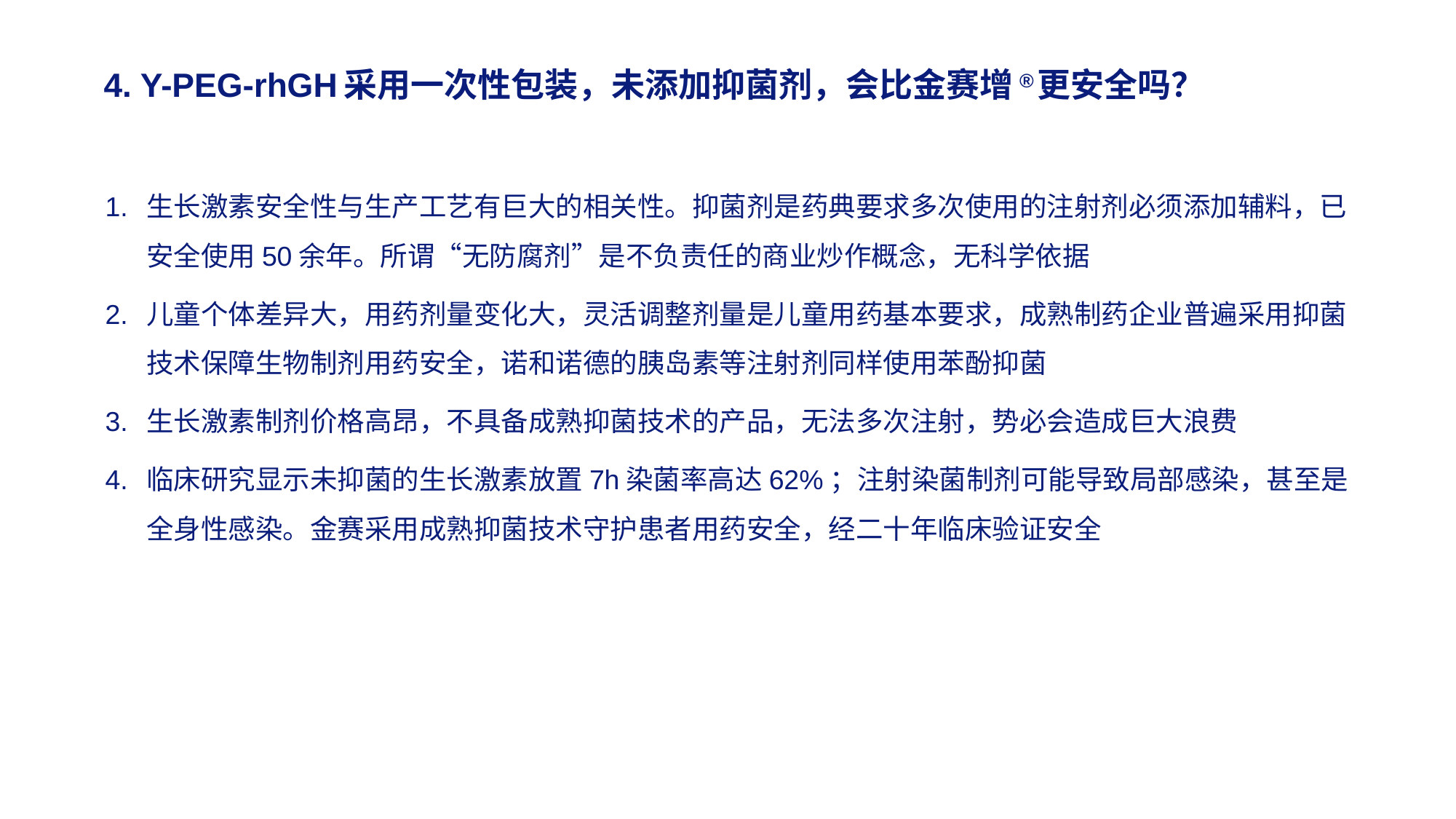

4. Y-PEG-rhGH采用一次性包装，未添加抑菌剂，会比金赛增®更安全吗？
生长激素安全性与生产工艺有巨大的相关性。抑菌剂是药典要求多次使用的注射剂必须添加辅料，已安全使用50余年。所谓“无防腐剂”是不负责任的商业炒作概念，无科学依据
儿童个体差异大，用药剂量变化大，灵活调整剂量是儿童用药基本要求，成熟制药企业普遍采用抑菌技术保障生物制剂用药安全，诺和诺德的胰岛素等注射剂同样使用苯酚抑菌
生长激素制剂价格高昂，不具备成熟抑菌技术的产品，无法多次注射，势必会造成巨大浪费
临床研究显示未抑菌的生长激素放置7h染菌率高达62%；注射染菌制剂可能导致局部感染，甚至是全身性感染。金赛采用成熟抑菌技术守护患者用药安全，经二十年临床验证安全